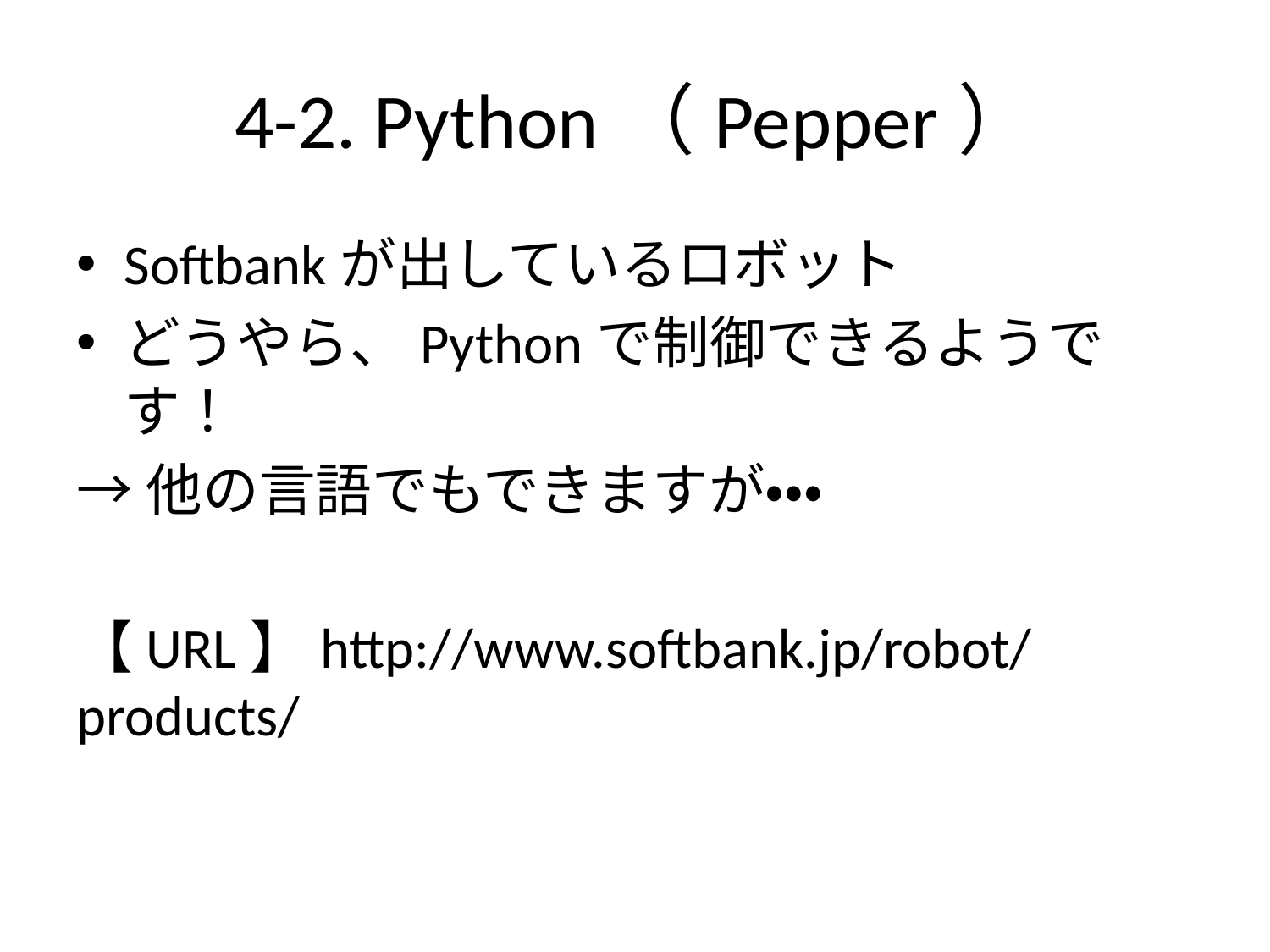

# 4-2. Python（Pepper）
Softbankが出しているロボット
どうやら、Pythonで制御できるようです！
→他の言語でもできますが・・・

【URL】http://www.softbank.jp/robot/products/